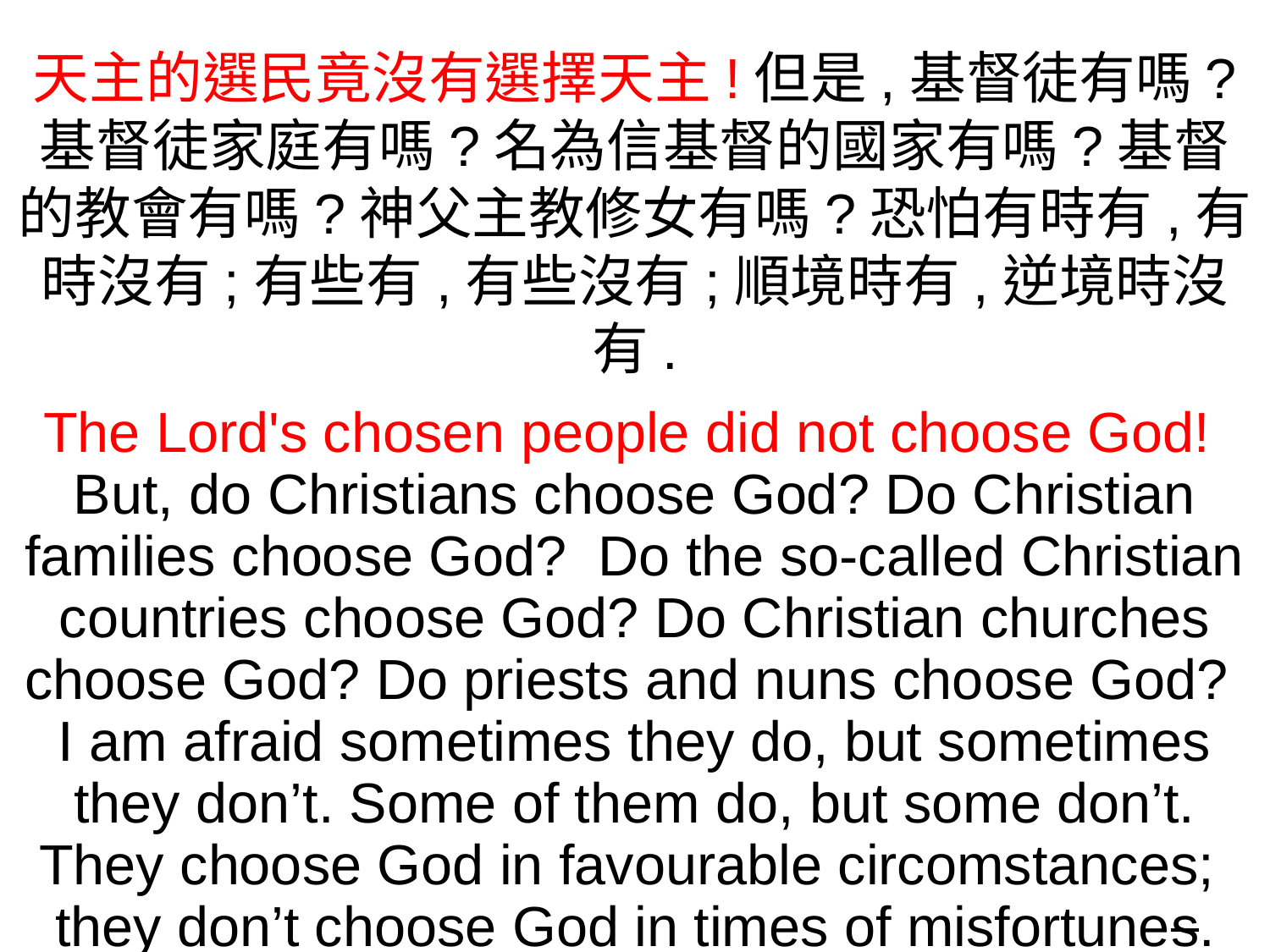

天主的選民竟沒有選擇天主!但是,基督徒有嗎?
基督徒家庭有嗎?名為信基督的國家有嗎?基督
的教會有嗎?神父主教修女有嗎?恐怕有時有,有時沒有;有些有,有些沒有;順境時有,逆境時沒有.
The Lord's chosen people did not choose God!  But, do Christians choose God? Do Christian families choose God?  Do the so-called Christian countries choose God? Do Christian churches choose God? Do priests and nuns choose God?
I am afraid sometimes they do, but sometimes they don’t. Some of them do, but some don’t. They choose God in favourable circomstances;
they don’t choose God in times of misfortunes.